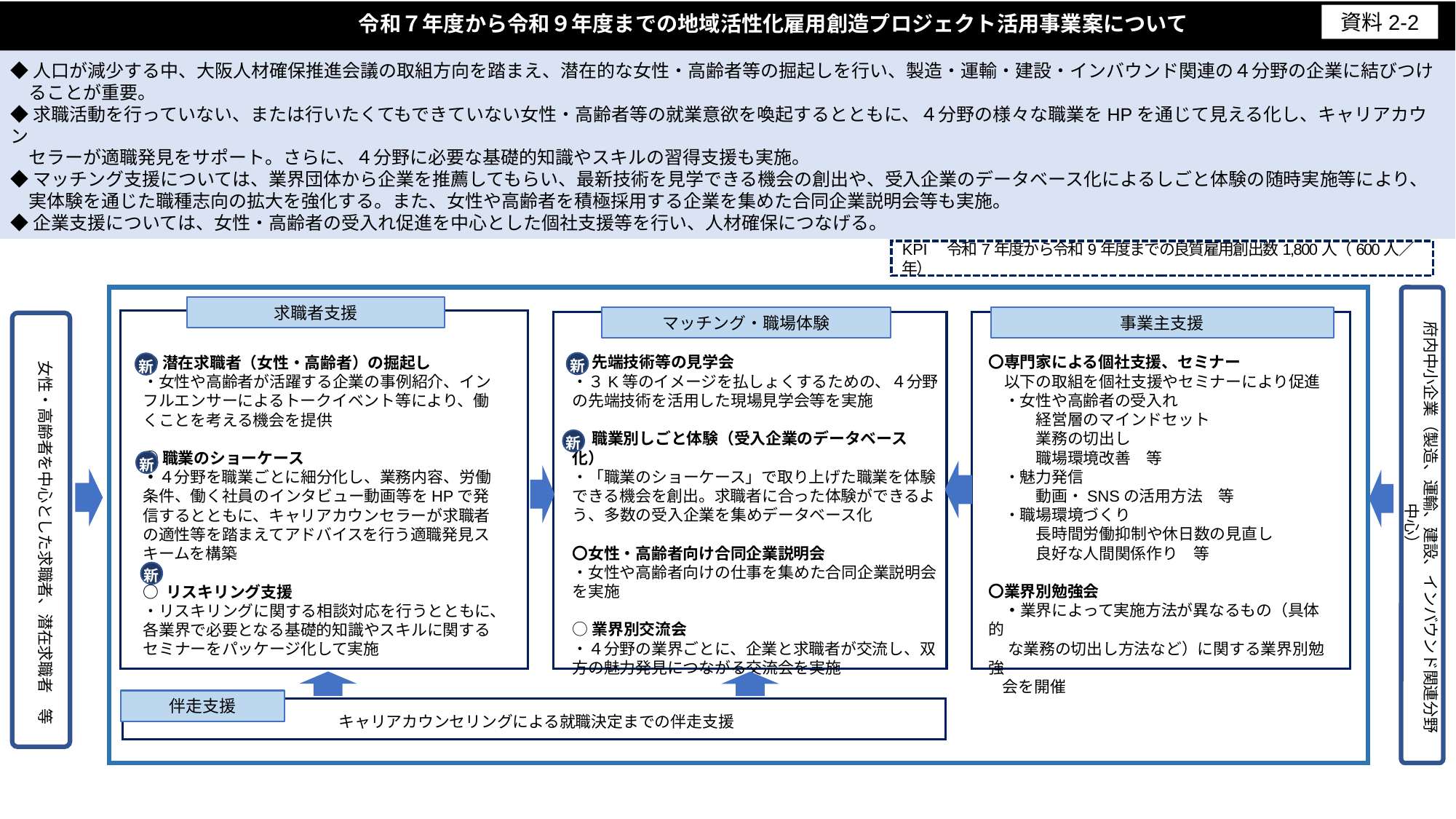

資料2-2
令和７年度から令和９年度までの地域活性化雇用創造プロジェクト活用事業案について
◆人口が減少する中、大阪人材確保推進会議の取組方向を踏まえ、潜在的な女性・高齢者等の掘起しを行い、製造・運輸・建設・インバウンド関連の４分野の企業に結びつけ
　ることが重要。
◆求職活動を行っていない、または行いたくてもできていない女性・高齢者等の就業意欲を喚起するとともに、４分野の様々な職業をHPを通じて見える化し、キャリアカウン
　セラーが適職発見をサポート。さらに、４分野に必要な基礎的知識やスキルの習得支援も実施。
◆マッチング支援については、業界団体から企業を推薦してもらい、最新技術を見学できる機会の創出や、受入企業のデータベース化によるしごと体験の随時実施等により、
　実体験を通じた職種志向の拡大を強化する。また、女性や高齢者を積極採用する企業を集めた合同企業説明会等も実施。
◆企業支援については、女性・高齢者の受入れ促進を中心とした個社支援等を行い、人材確保につなげる。
KPI　令和7年度から令和9年度までの良質雇用創出数1,800人（600人／年）

求職者支援
府内中小企業（製造、運輸、建設、インバウンド関連分野中心）
マッチング・職場体験
事業主支援

　 先端技術等の見学会
・３K等のイメージを払しょくするための、４分野の先端技術を活用した現場見学会等を実施

　 職業別しごと体験（受入企業のデータベース化）
・「職業のショーケース」で取り上げた職業を体験できる機会を創出。求職者に合った体験ができるよう、多数の受入企業を集めデータベース化

〇女性・高齢者向け合同企業説明会
・女性や高齢者向けの仕事を集めた合同企業説明会を実施

○業界別交流会
・４分野の業界ごとに、企業と求職者が交流し、双方の魅力発見につながる交流会を実施

〇専門家による個社支援、セミナー
　以下の取組を個社支援やセミナーにより促進
　・女性や高齢者の受入れ
　　　経営層のマインドセット
　　　業務の切出し
　　　職場環境改善　等
　・魅力発信
　　　動画・SNSの活用方法　等
　・職場環境づくり
　　　長時間労働抑制や休日数の見直し
　　　良好な人間関係作り　等

〇業界別勉強会
　・業界によって実施方法が異なるもの（具体的
　 な業務の切出し方法など）に関する業界別勉強
   会を開催

○潜在求職者（女性・高齢者）の掘起し
・女性や高齢者が活躍する企業の事例紹介、インフルエンサーによるトークイベント等により、働くことを考える機会を提供

○職業のショーケース
・４分野を職業ごとに細分化し、業務内容、労働条件、働く社員のインタビュー動画等をHPで発信するとともに、キャリアカウンセラーが求職者の適性等を踏まえてアドバイスを行う適職発見スキームを構築

○ リスキリング支援
・リスキリングに関する相談対応を行うとともに、各業界で必要となる基礎的知識やスキルに関するセミナーをパッケージ化して実施
女性・高齢者を中心とした求職者、潜在求職者　等
新
新
新
新

新

伴走支援

キャリアカウンセリングによる就職決定までの伴走支援